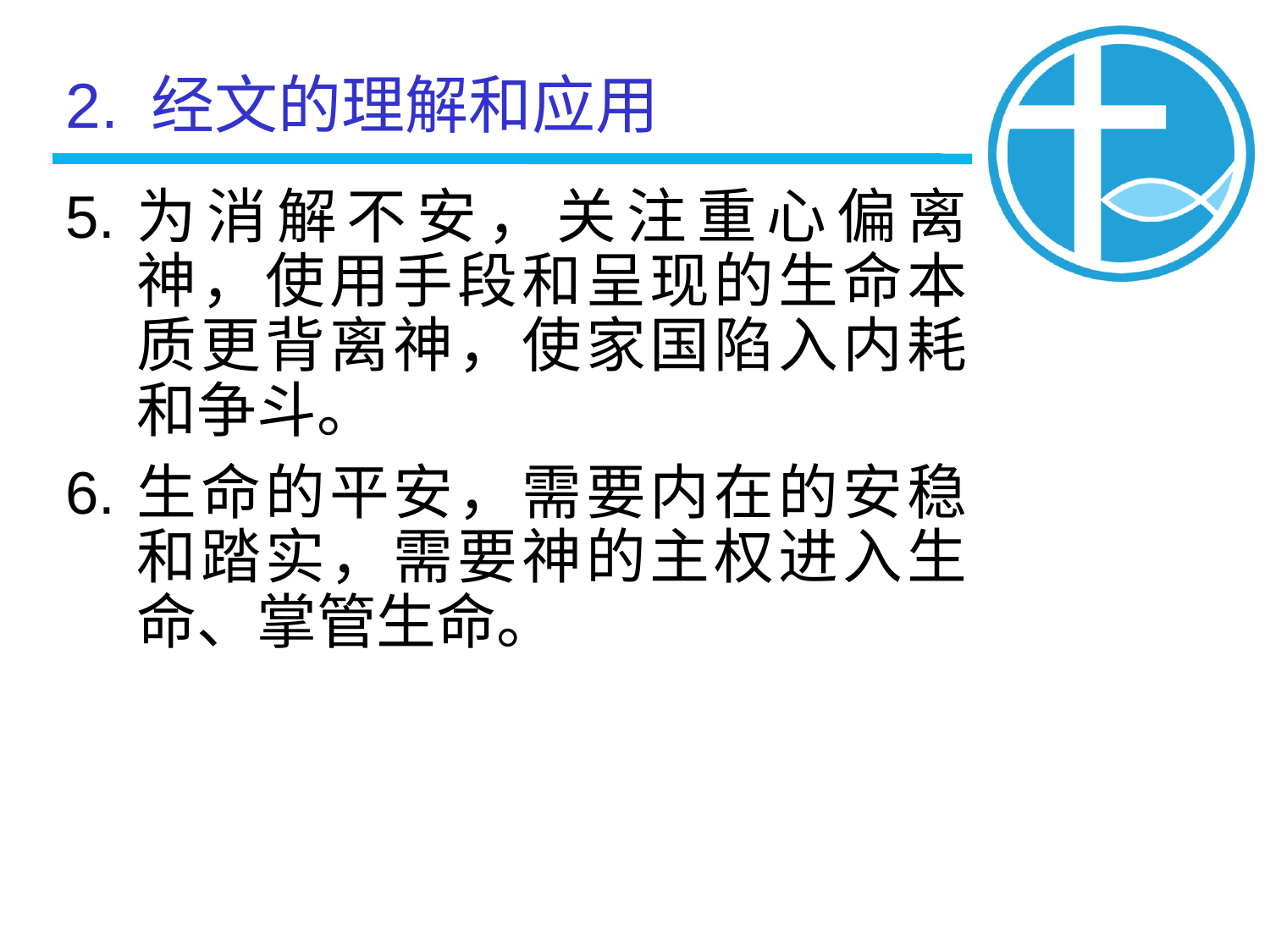

2. 经文的理解和应用
为消解不安，关注重心偏离神，使用手段和呈现的生命本质更背离神，使家国陷入内耗和争斗。
生命的平安，需要内在的安稳和踏实，需要神的主权进入生命、掌管生命。